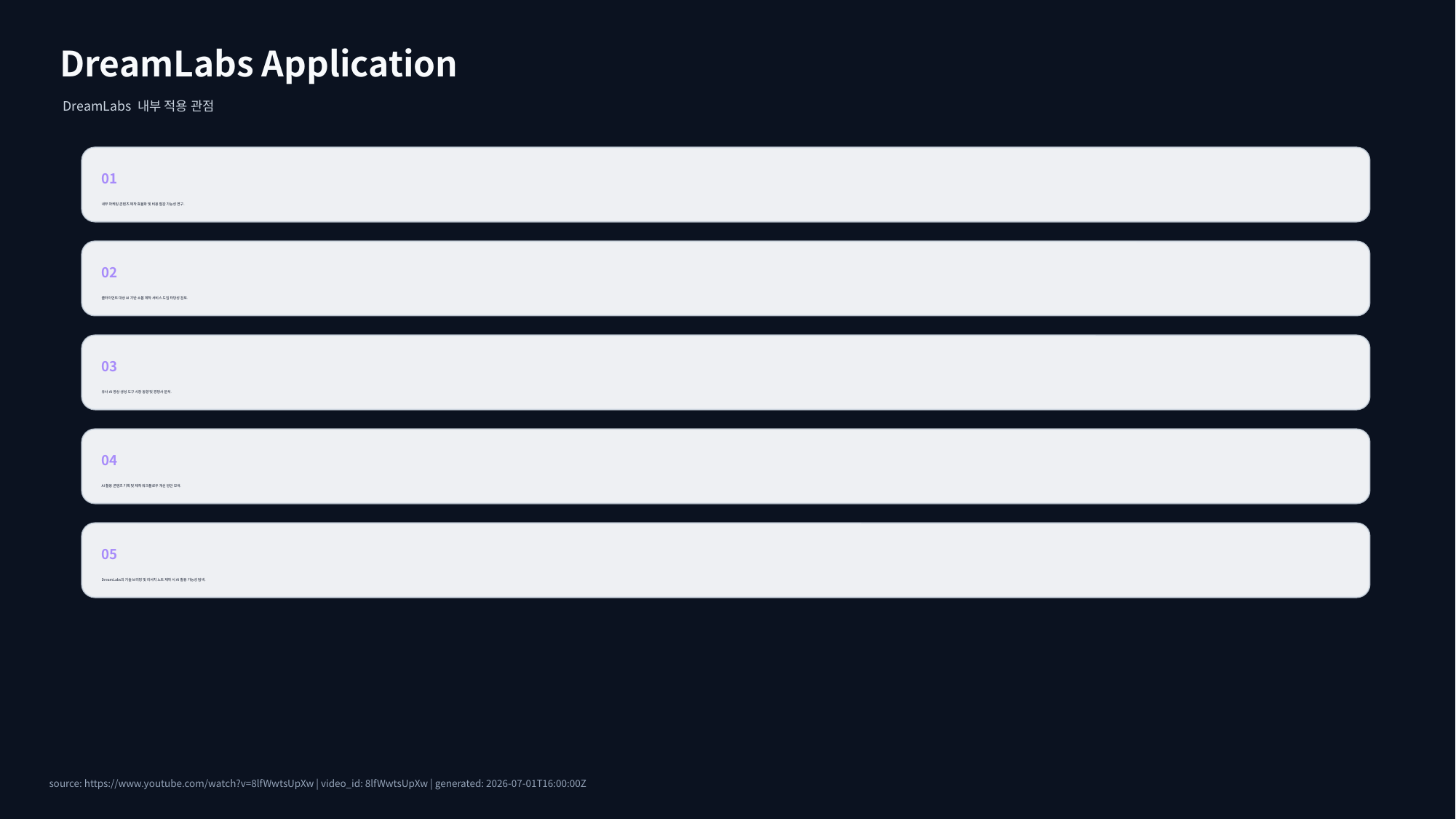

DreamLabs Application
DreamLabs 내부 적용 관점

01
내부 마케팅 콘텐츠 제작 효율화 및 비용 절감 가능성 연구.

02
클라이언트 대상 AI 기반 쇼폼 제작 서비스 도입 타당성 검토.

03
유사 AI 영상 생성 도구 시장 동향 및 경쟁사 분석.

04
AI 활용 콘텐츠 기획 및 제작 워크플로우 개선 방안 모색.

05
DreamLabs의 기술 브리핑 및 리서치 노트 제작 시 AI 활용 가능성 탐색.
source: https://www.youtube.com/watch?v=8lfWwtsUpXw | video_id: 8lfWwtsUpXw | generated: 2026-07-01T16:00:00Z